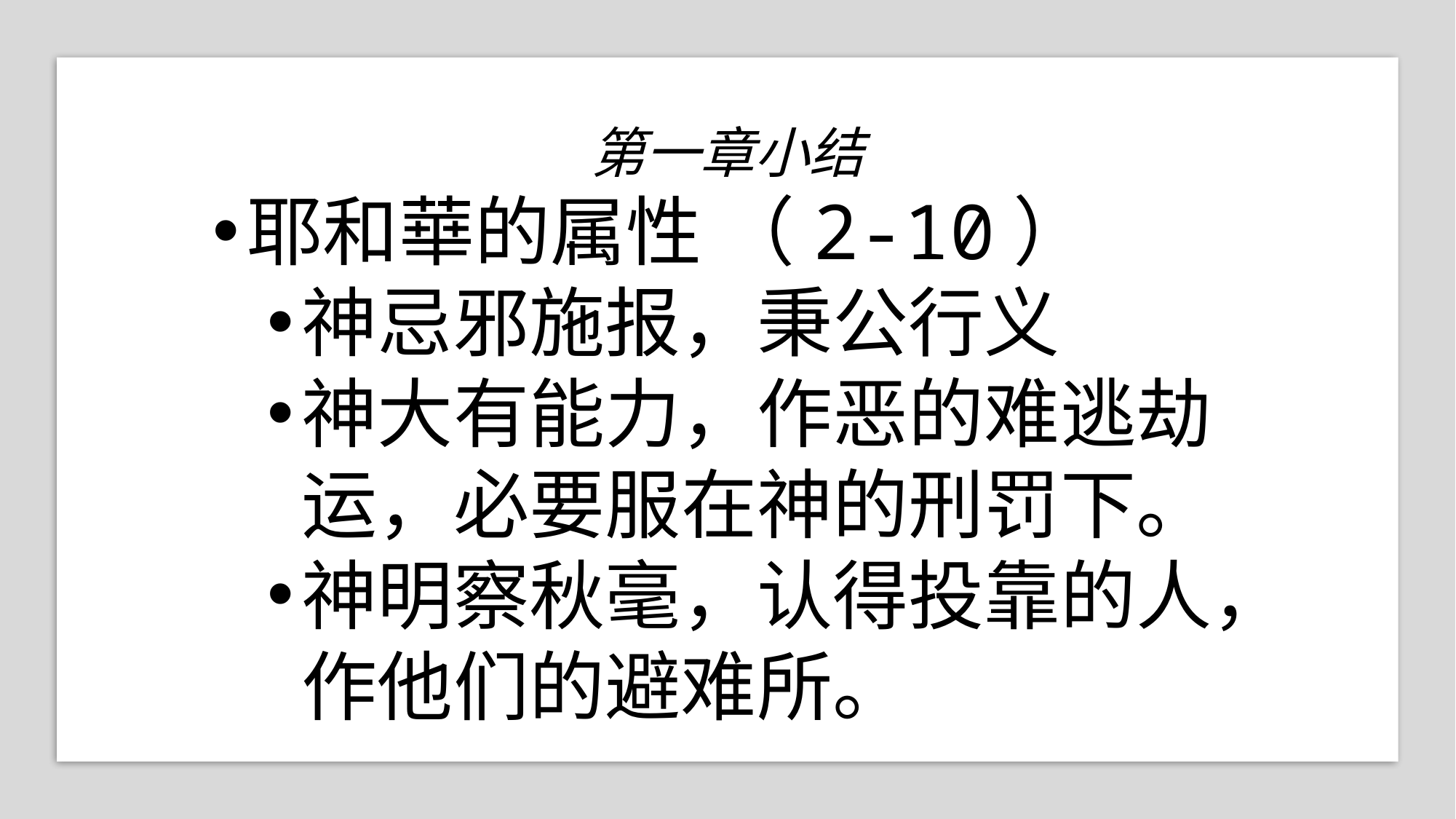

第一章小结
耶和華的属性 （2-10）
神忌邪施报，秉公行义
神大有能力，作恶的难逃劫运，必要服在神的刑罚下。
神明察秋毫，认得投靠的人，作他们的避难所。
32